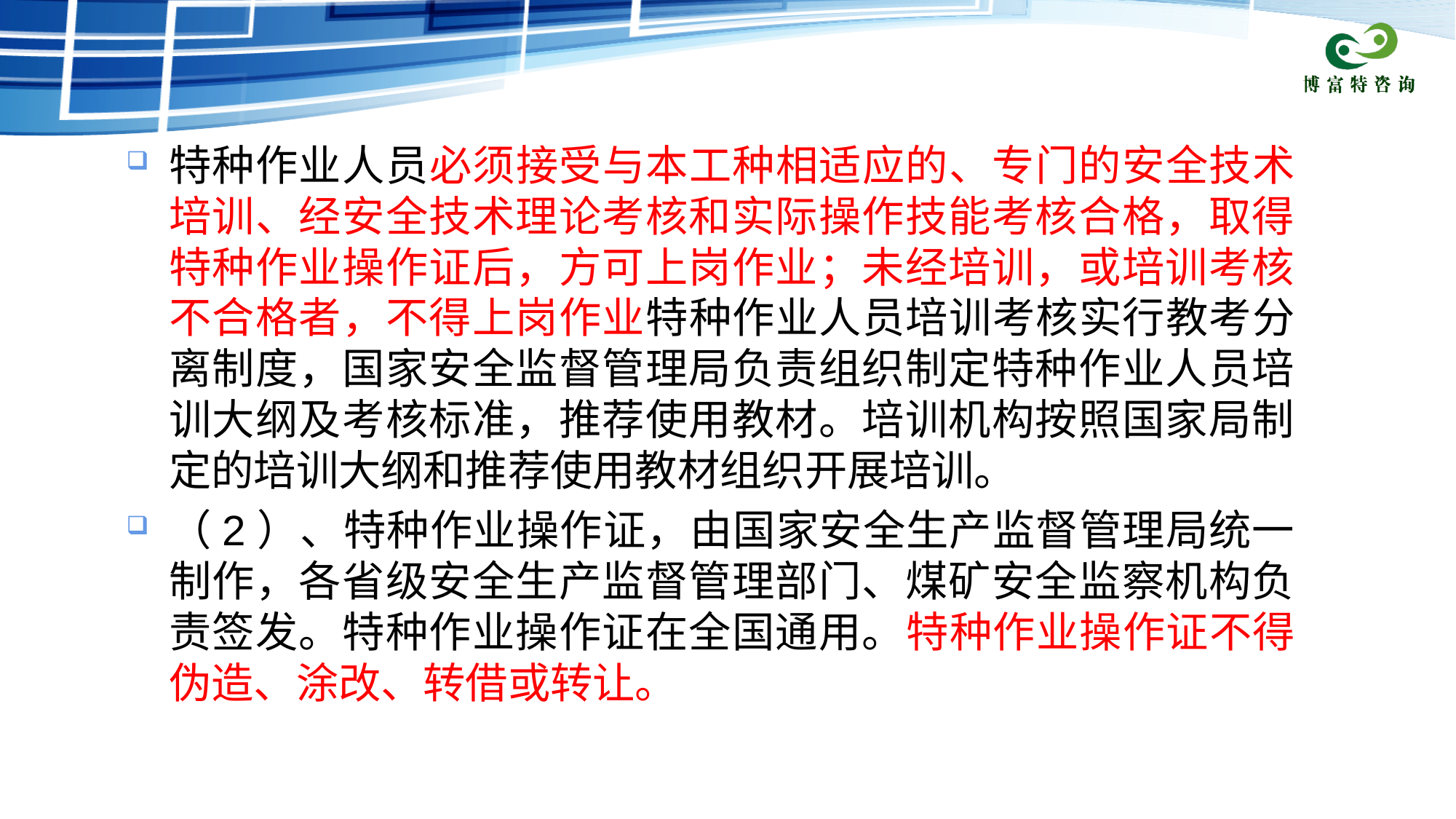

特种作业人员必须接受与本工种相适应的、专门的安全技术培训、经安全技术理论考核和实际操作技能考核合格，取得特种作业操作证后，方可上岗作业；未经培训，或培训考核不合格者，不得上岗作业特种作业人员培训考核实行教考分离制度，国家安全监督管理局负责组织制定特种作业人员培训大纲及考核标准，推荐使用教材。培训机构按照国家局制定的培训大纲和推荐使用教材组织开展培训。
（2）、特种作业操作证，由国家安全生产监督管理局统一制作，各省级安全生产监督管理部门、煤矿安全监察机构负责签发。特种作业操作证在全国通用。特种作业操作证不得伪造、涂改、转借或转让。